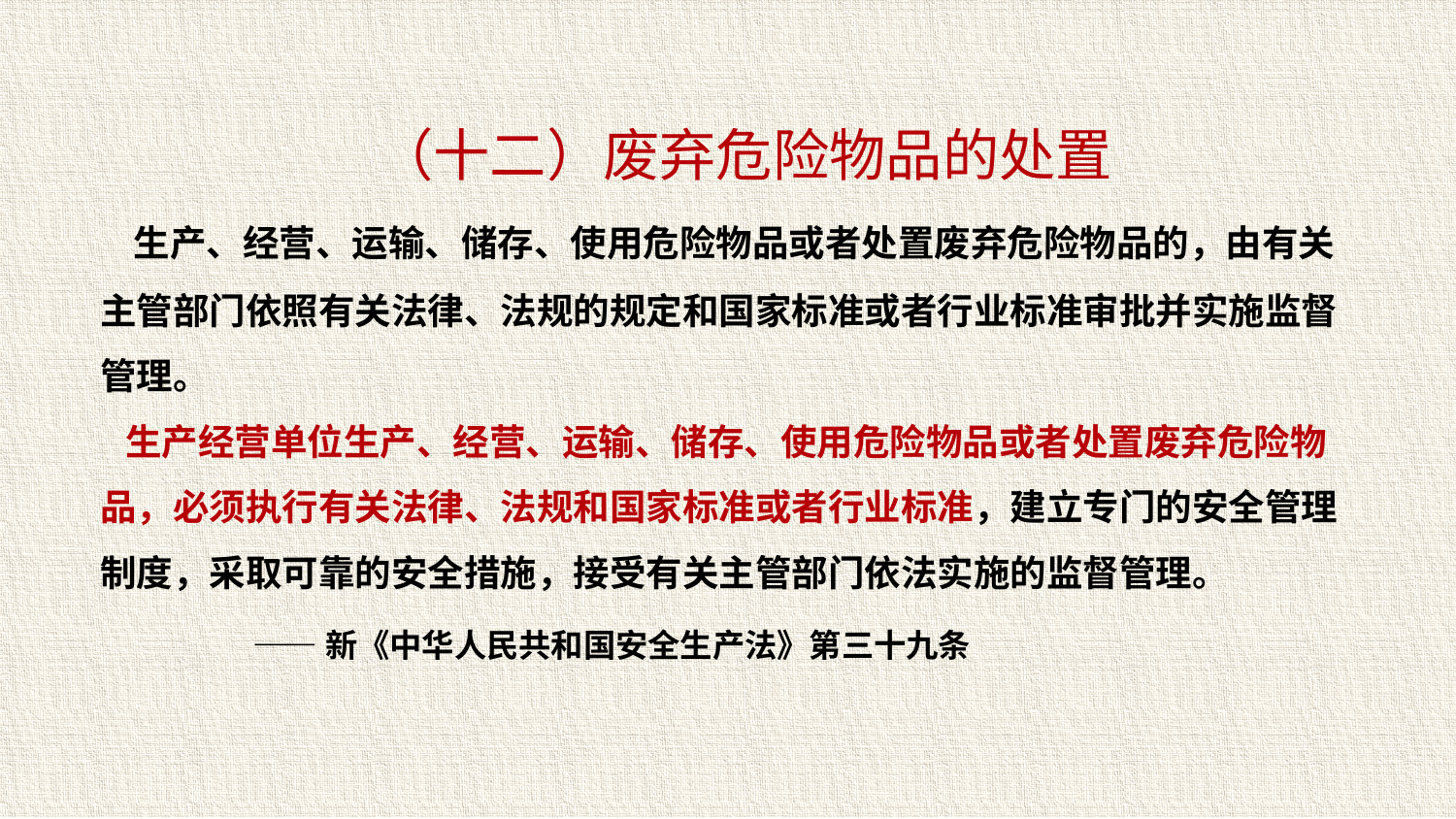

（十二）废弃危险物品的处置
  生产、经营、运输、储存、使用危险物品或者处置废弃危险物品的，由有关主管部门依照有关法律、法规的规定和国家标准或者行业标准审批并实施监督管理。
  生产经营单位生产、经营、运输、储存、使用危险物品或者处置废弃危险物品，必须执行有关法律、法规和国家标准或者行业标准，建立专门的安全管理制度，采取可靠的安全措施，接受有关主管部门依法实施的监督管理。
                     ——新《中华人民共和国安全生产法》第三十九条